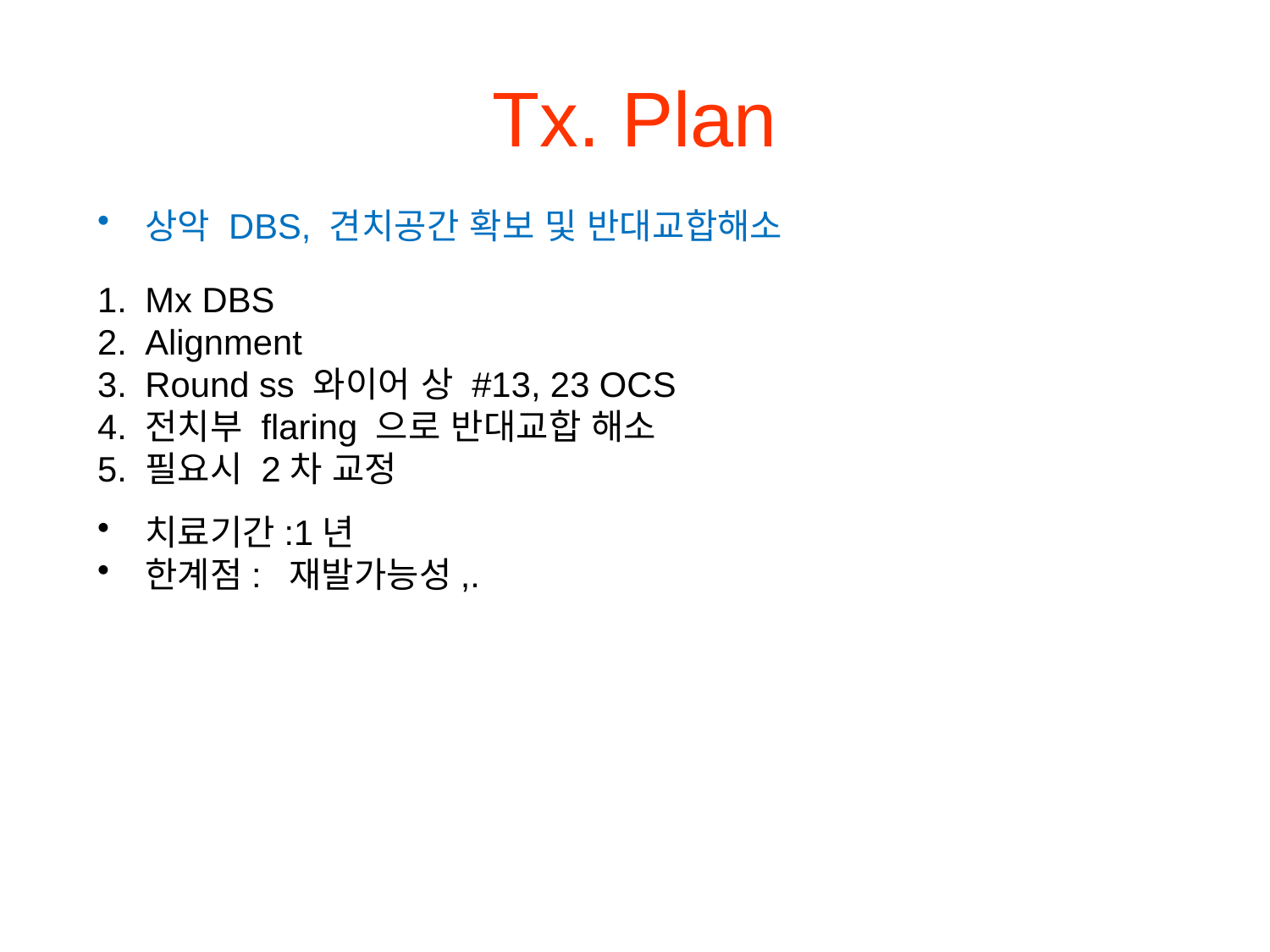

# Tx. Plan
상악 DBS, 견치공간 확보 및 반대교합해소

Mx DBS
Alignment
Round ss 와이어 상 #13, 23 OCS
전치부 flaring 으로 반대교합 해소
필요시 2차 교정

치료기간:1년
한계점:  재발가능성,.